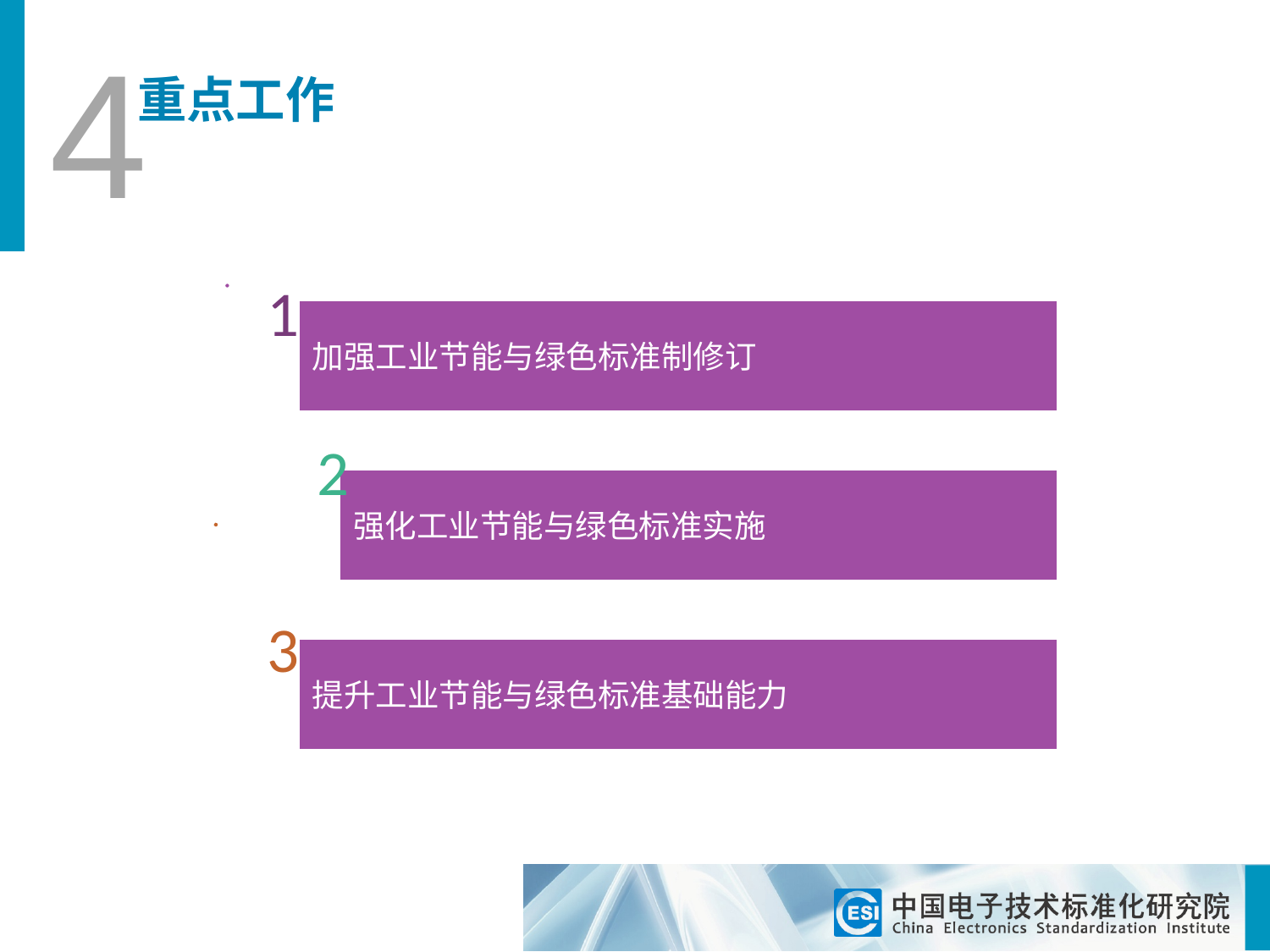

4
重点工作
加强工业节能与绿色标准制修订
强化工业节能与绿色标准实施
提升工业节能与绿色标准基础能力
1
2
3